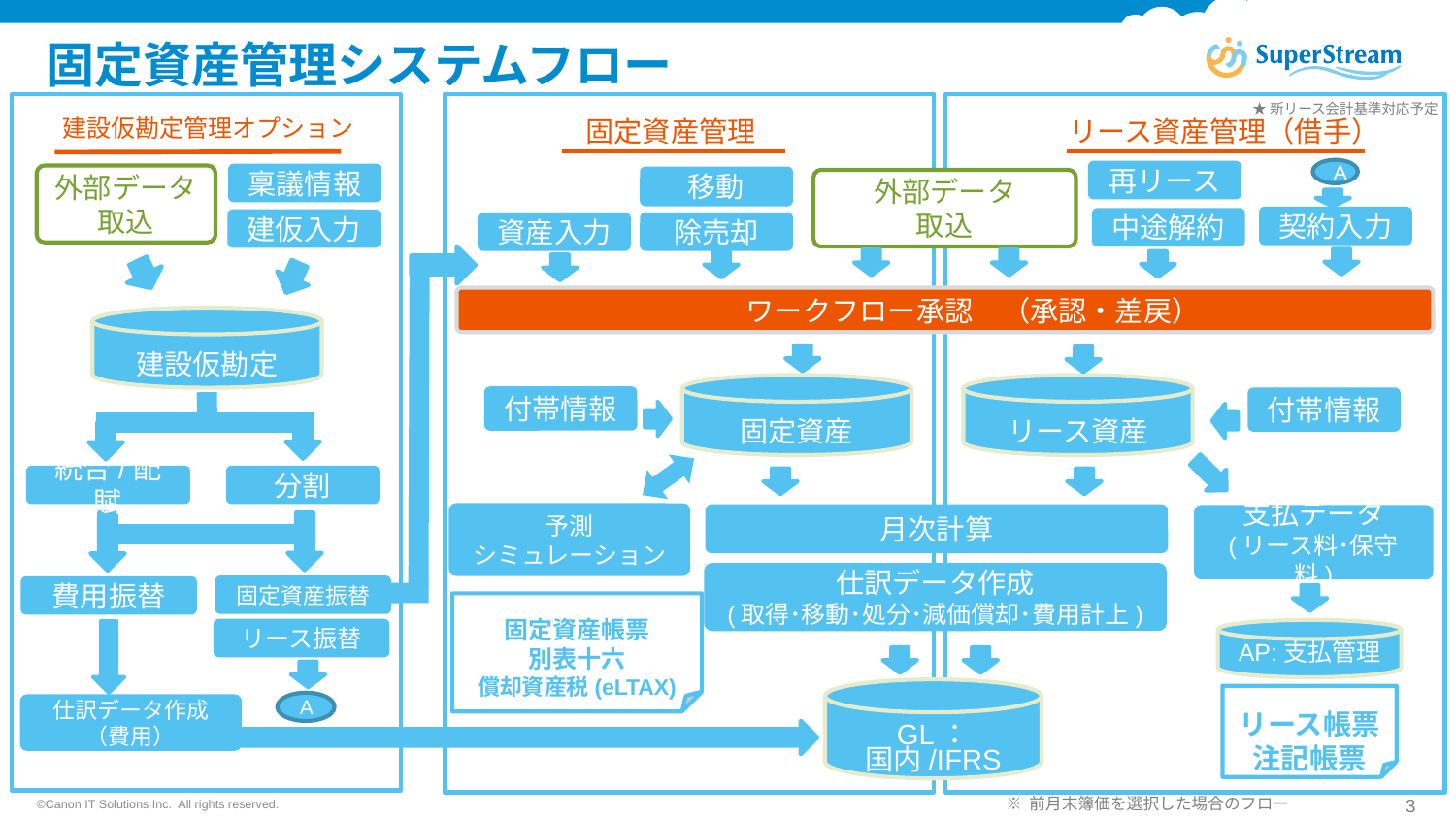

# 固定資産管理システムフロー
★新リース会計基準対応予定

建設仮勘定管理オプション
固定資産管理
リース資産管理（借手）

A
再リース
外部データ
取込
稟議情報
移動
外部データ
取込

契約入力
中途解約
建仮入力
資産入力
除売却

　　ワークフロー承認　（承認・差戻）

建設仮勘定

固定資産

リース資産
付帯情報
付帯情報

A.N.

統合/配賦
分割
予測
シミュレーション
支払データ
(リース料･保守料)
月次計算

仕訳データ作成
(取得･移動･処分･減価償却･費用計上)
固定資産振替
費用振替

固定資産帳票
別表十六
償却資産税(eLTAX)
AP:支払管理
リース振替
データ作成

GL：
国内/IFRS
©Canon IT Solutions Inc.  All rights reserved.

リース帳票
注記帳票
3
A
仕訳データ作成
（費用）

※ 前月末簿価を選択した場合のフロー
©Canon IT Solutions Inc.  All rights reserved.
3